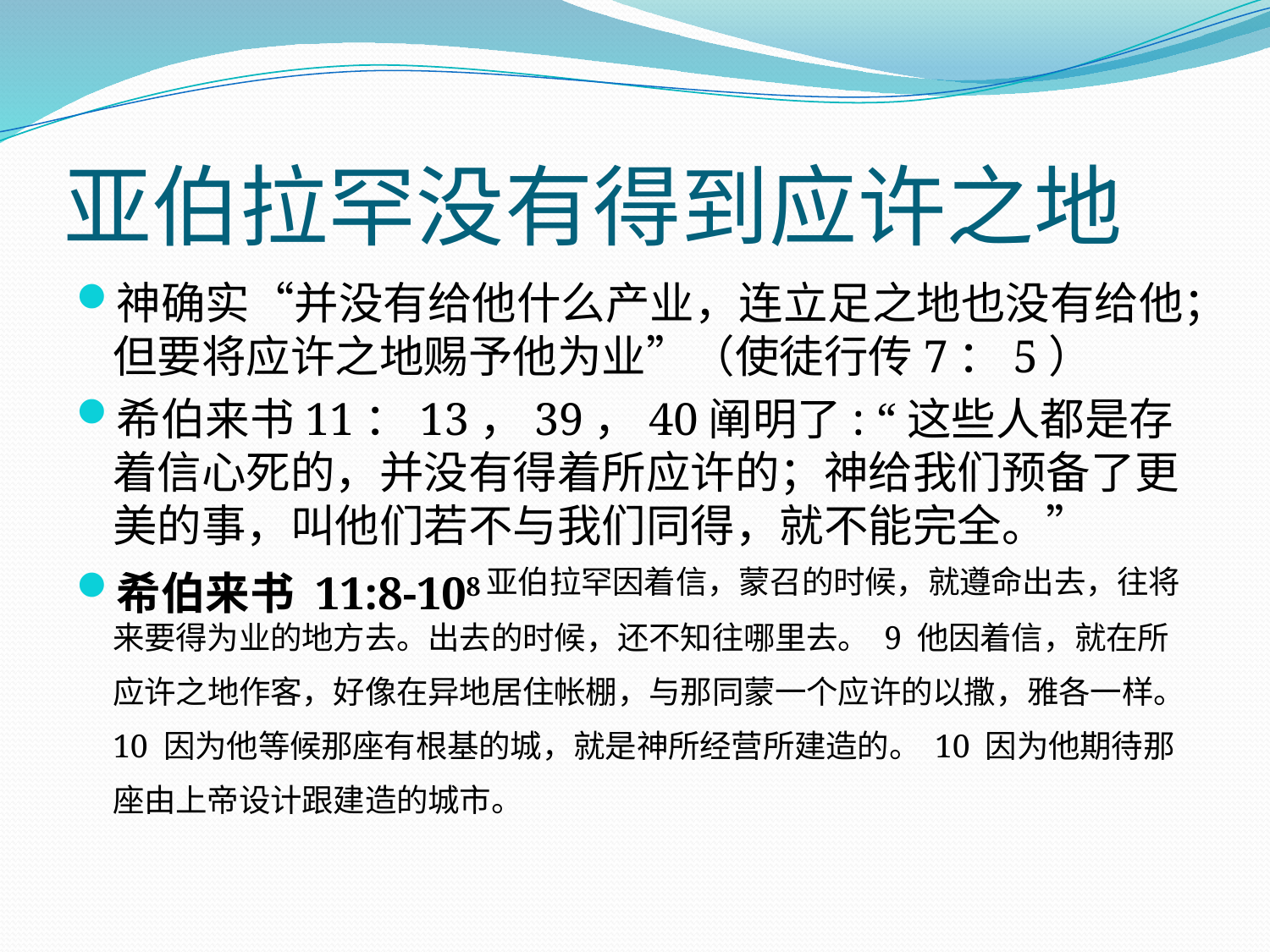

# 亚伯拉罕没有得到应许之地
神确实“并没有给他什么产业，连立足之地也没有给他；但要将应许之地赐予他为业”（使徒行传7：5）
希伯来书11：13，39，40阐明了: “这些人都是存着信心死的，并没有得着所应许的；神给我们预备了更美的事，叫他们若不与我们同得，就不能完全。”
希伯来书 11:8-108亚伯拉罕因着信，蒙召的时候，就遵命出去，往将来要得为业的地方去。出去的时候，还不知往哪里去。 9 他因着信，就在所应许之地作客，好像在异地居住帐棚，与那同蒙一个应许的以撒，雅各一样。 10 因为他等候那座有根基的城，就是神所经营所建造的。 10 因为他期待那座由上帝设计跟建造的城市。